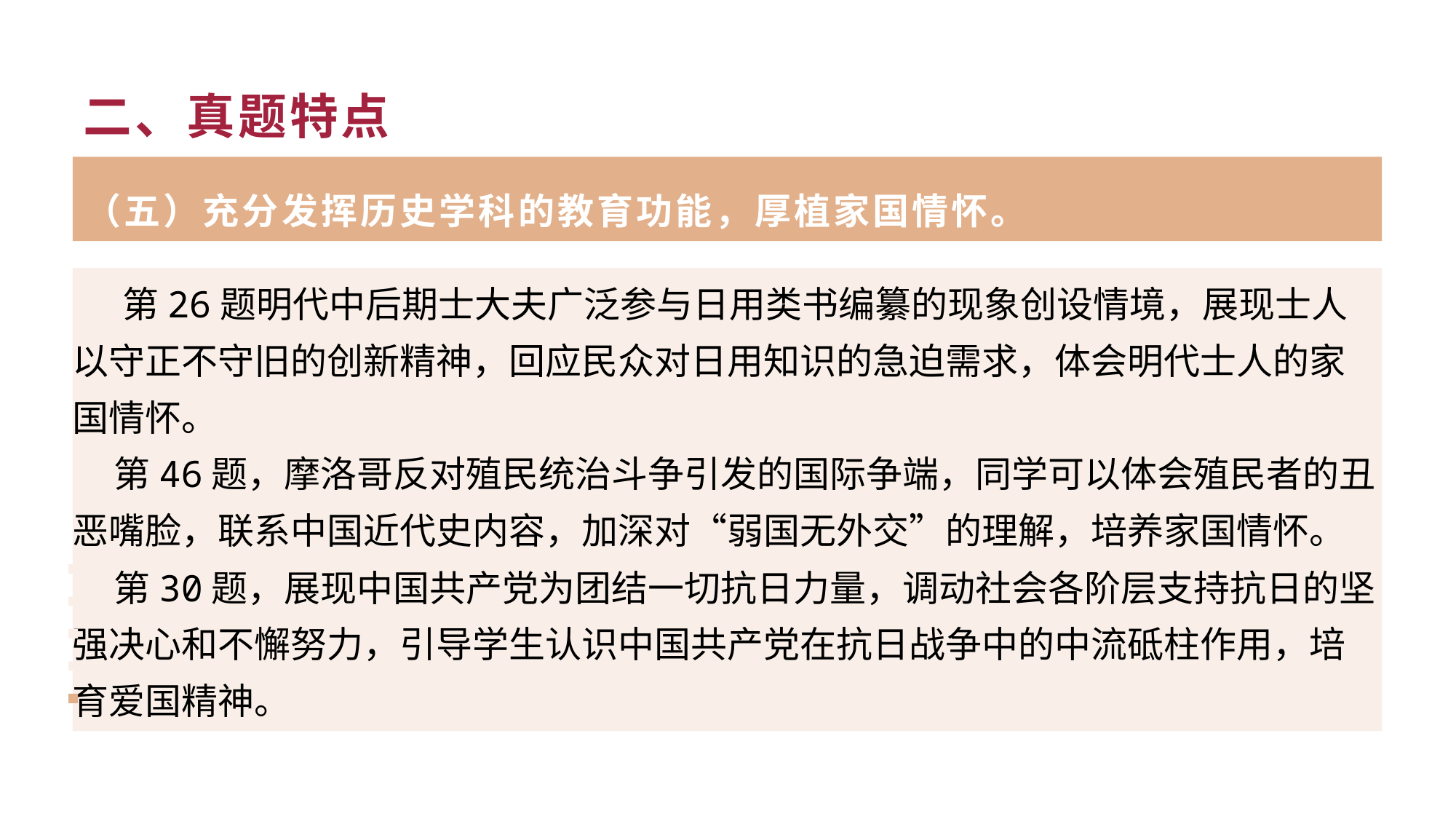

# 二、真题特点
（五）充分发挥历史学科的教育功能，厚植家国情怀。
     第26题明代中后期士大夫广泛参与日用类书编纂的现象创设情境，展现士人以守正不守旧的创新精神，回应民众对日用知识的急迫需求，体会明代士人的家国情怀。
    第46题，摩洛哥反对殖民统治斗争引发的国际争端，同学可以体会殖民者的丑恶嘴脸，联系中国近代史内容，加深对“弱国无外交”的理解，培养家国情怀。
    第30题，展现中国共产党为团结一切抗日力量，调动社会各阶层支持抗日的坚强决心和不懈努力，引导学生认识中国共产党在抗日战争中的中流砥柱作用，培育爱国精神。